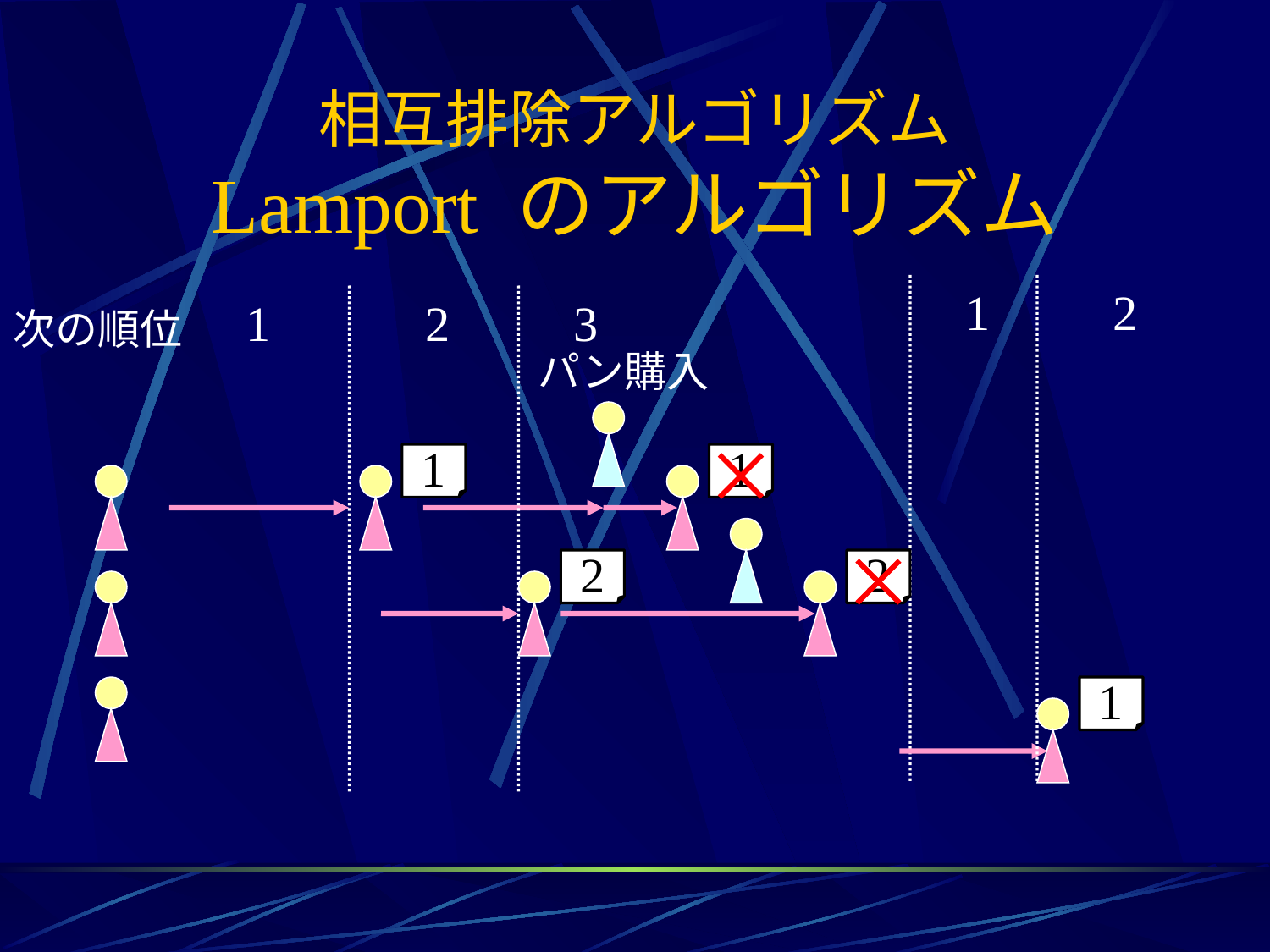

# 相互排除アルゴリズム Lamport のアルゴリズム

1

2
1

2

3
次の順位
パン購入

1

1

2

2

1